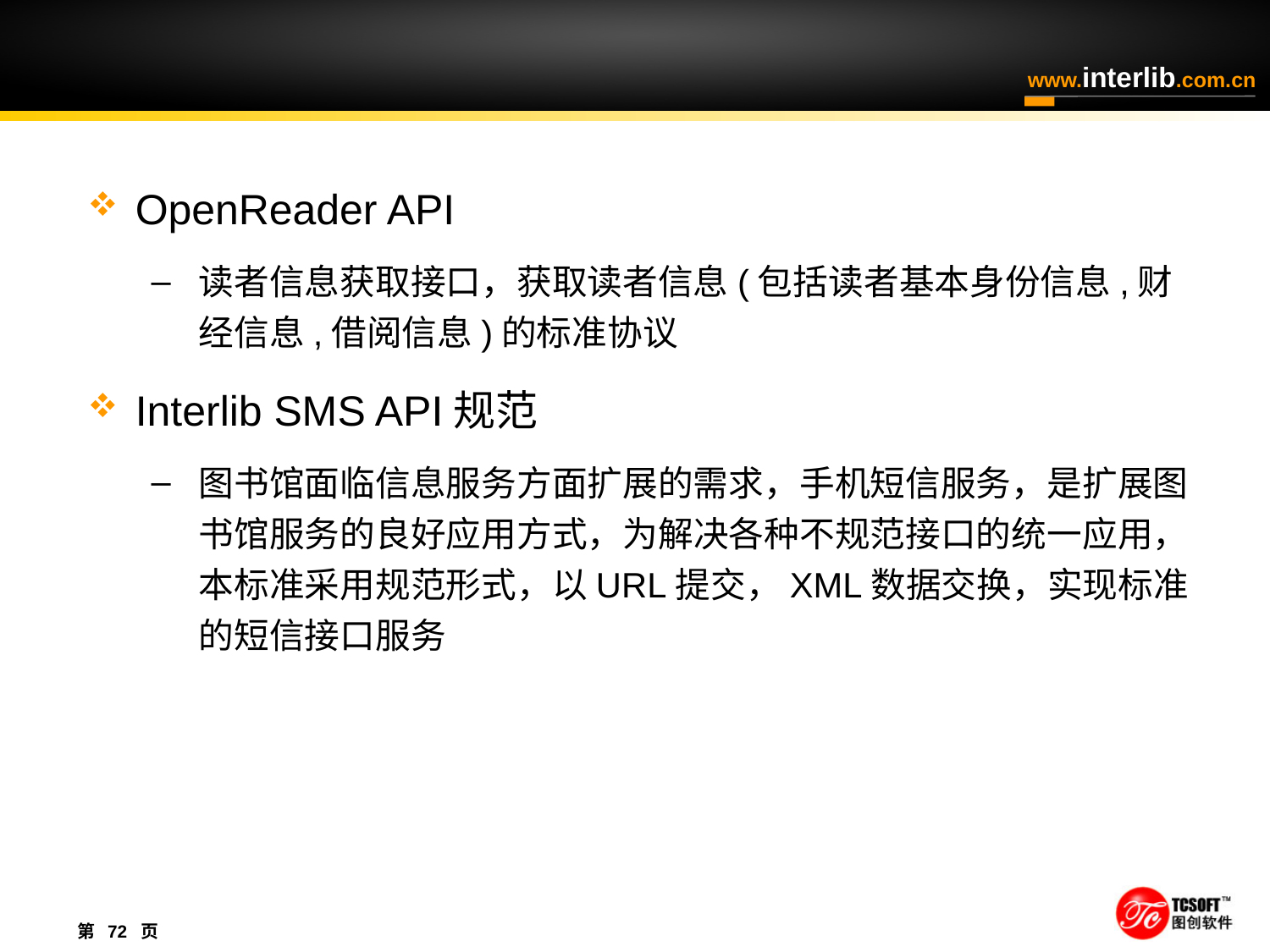

OpenReader API
读者信息获取接口，获取读者信息(包括读者基本身份信息,财经信息,借阅信息)的标准协议
Interlib SMS API规范
图书馆面临信息服务方面扩展的需求，手机短信服务，是扩展图书馆服务的良好应用方式，为解决各种不规范接口的统一应用，本标准采用规范形式，以URL提交，XML数据交换，实现标准的短信接口服务